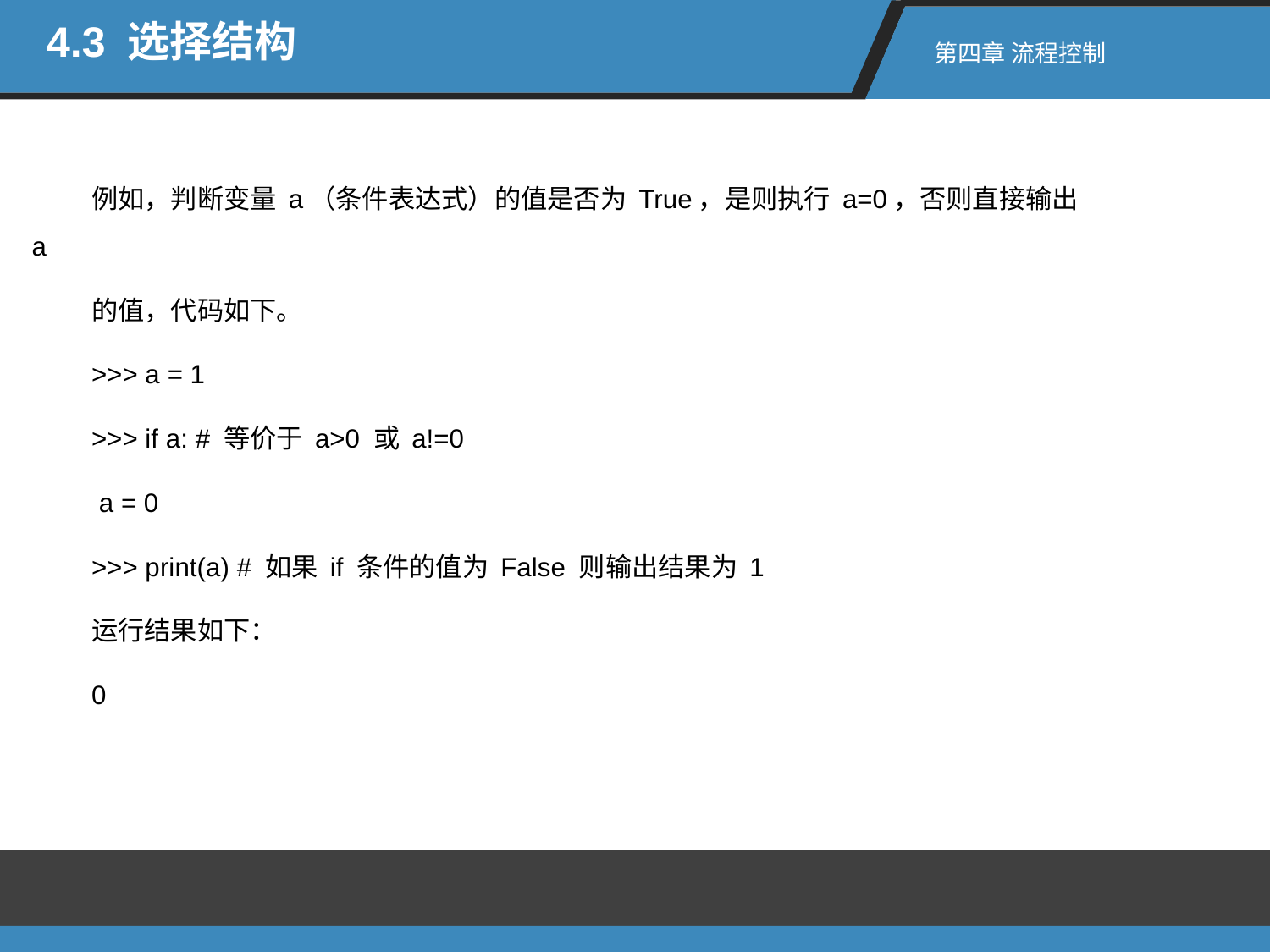

4.3 选择结构
第四章 流程控制
例如，判断变量 a（条件表达式）的值是否为 True，是则执行 a=0，否则直接输出 a
的值，代码如下。
>>> a = 1
>>> if a: # 等价于 a>0 或 a!=0
 a = 0
>>> print(a) # 如果 if 条件的值为 False 则输出结果为 1
运行结果如下：
0